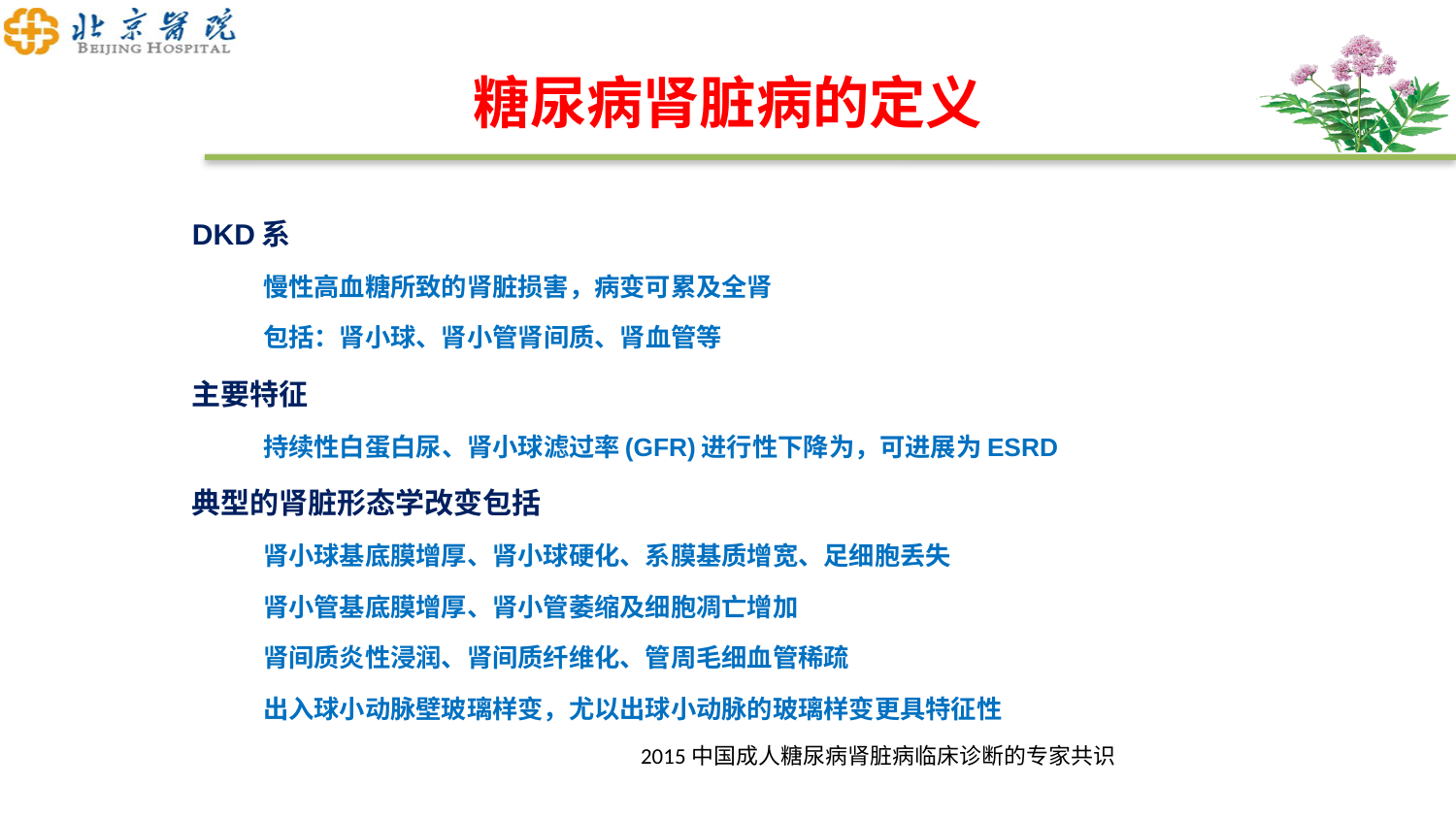

# 糖尿病肾脏病的定义
DKD系
慢性高血糖所致的肾脏损害，病变可累及全肾
包括：肾小球、肾小管肾间质、肾血管等
主要特征
持续性白蛋白尿、肾小球滤过率(GFR)进行性下降为，可进展为ESRD
典型的肾脏形态学改变包括
肾小球基底膜增厚、肾小球硬化、系膜基质增宽、足细胞丢失
肾小管基底膜增厚、肾小管萎缩及细胞凋亡增加
肾间质炎性浸润、肾间质纤维化、管周毛细血管稀疏
出入球小动脉壁玻璃样变，尤以出球小动脉的玻璃样变更具特征性

2015中国成人糖尿病肾脏病临床诊断的专家共识